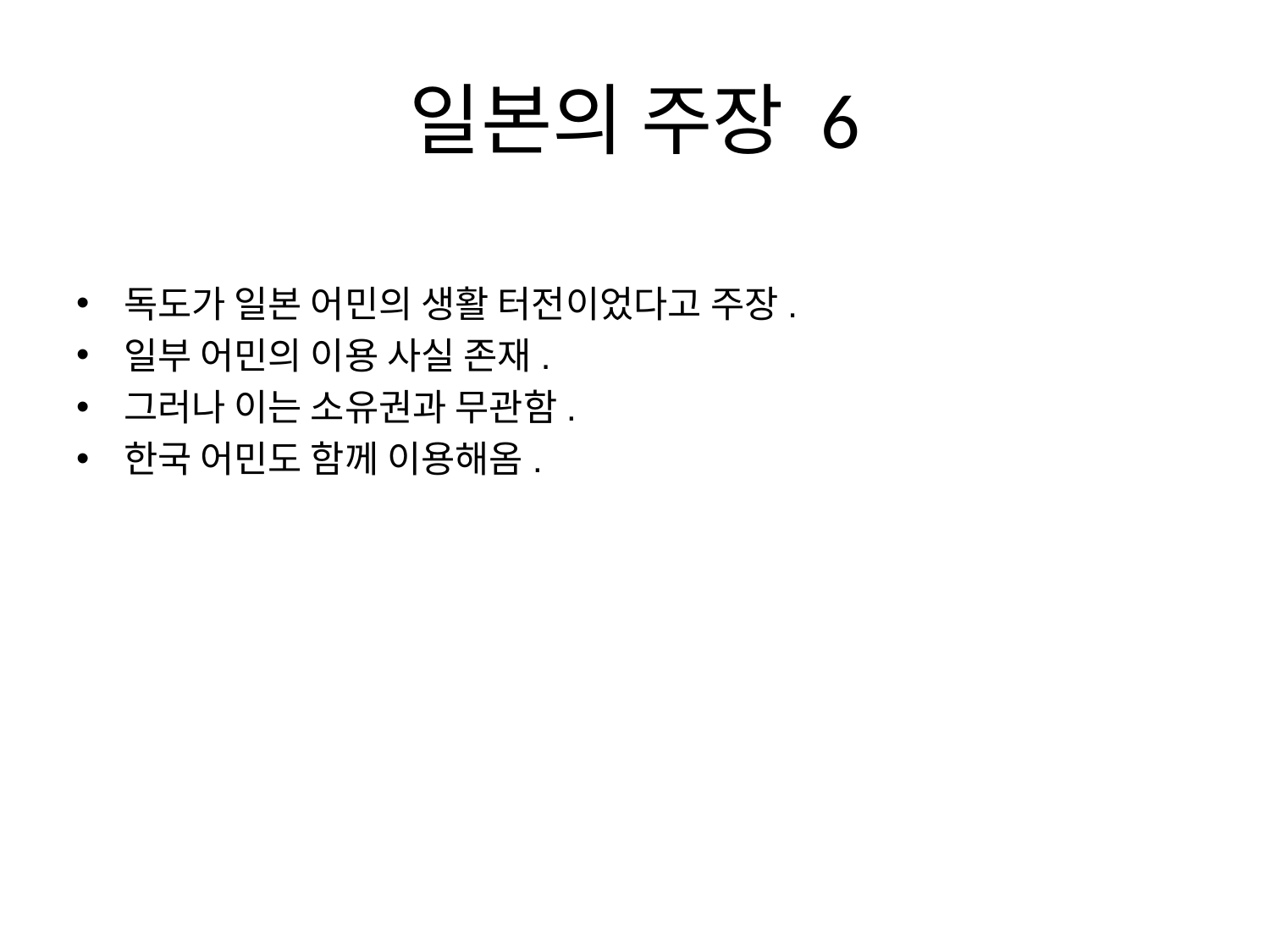

# 일본의 주장 6

독도가 일본 어민의 생활 터전이었다고 주장.
일부 어민의 이용 사실 존재.
그러나 이는 소유권과 무관함.
한국 어민도 함께 이용해옴.